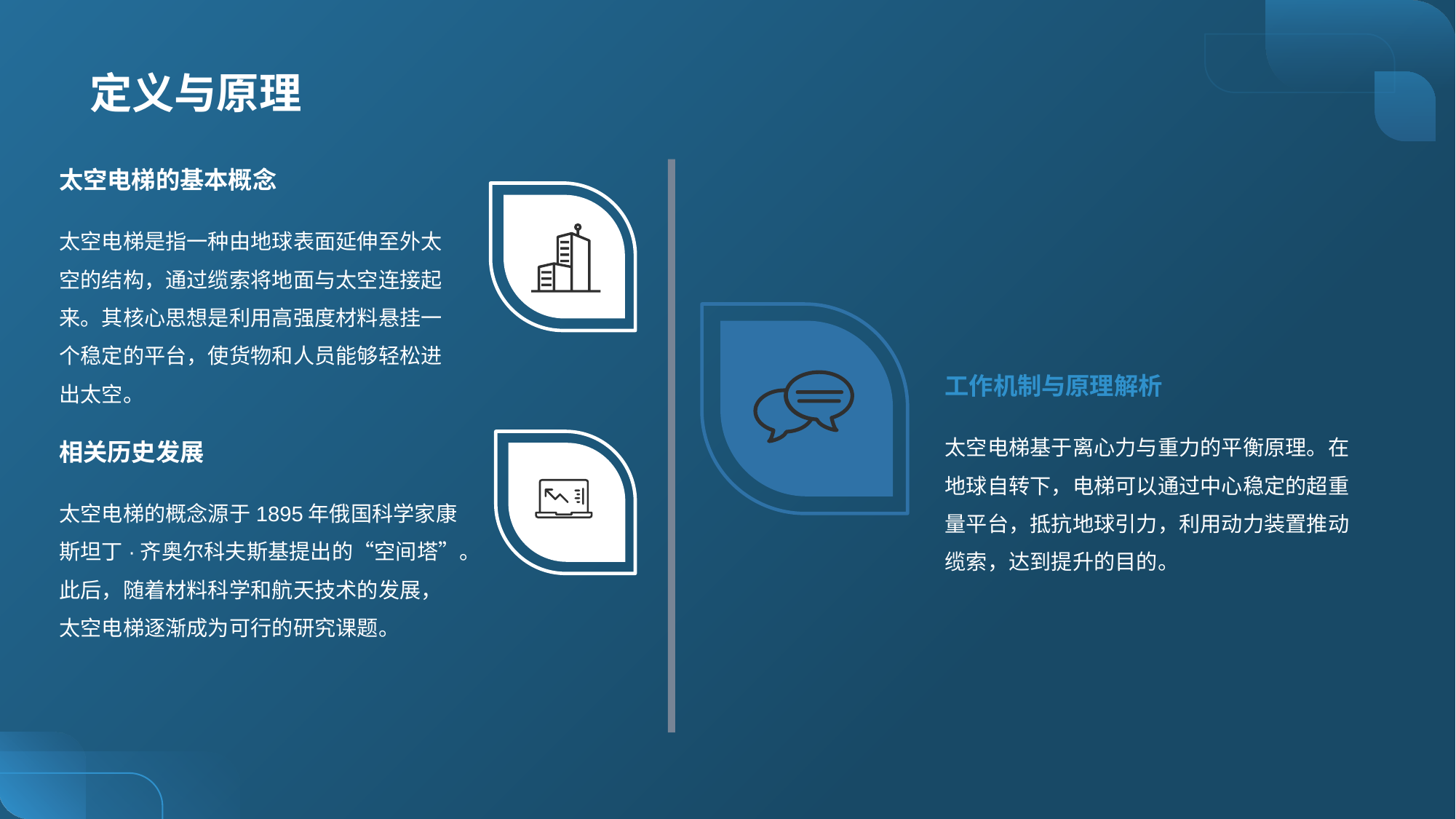

# 定义与原理
太空电梯的基本概念

太空电梯是指一种由地球表面延伸至外太空的结构，通过缆索将地面与太空连接起来。其核心思想是利用高强度材料悬挂一个稳定的平台，使货物和人员能够轻松进出太空。

工作机制与原理解析

太空电梯基于离心力与重力的平衡原理。在地球自转下，电梯可以通过中心稳定的超重量平台，抵抗地球引力，利用动力装置推动缆索，达到提升的目的。
相关历史发展

太空电梯的概念源于1895年俄国科学家康斯坦丁·齐奥尔科夫斯基提出的“空间塔”。此后，随着材料科学和航天技术的发展，太空电梯逐渐成为可行的研究课题。